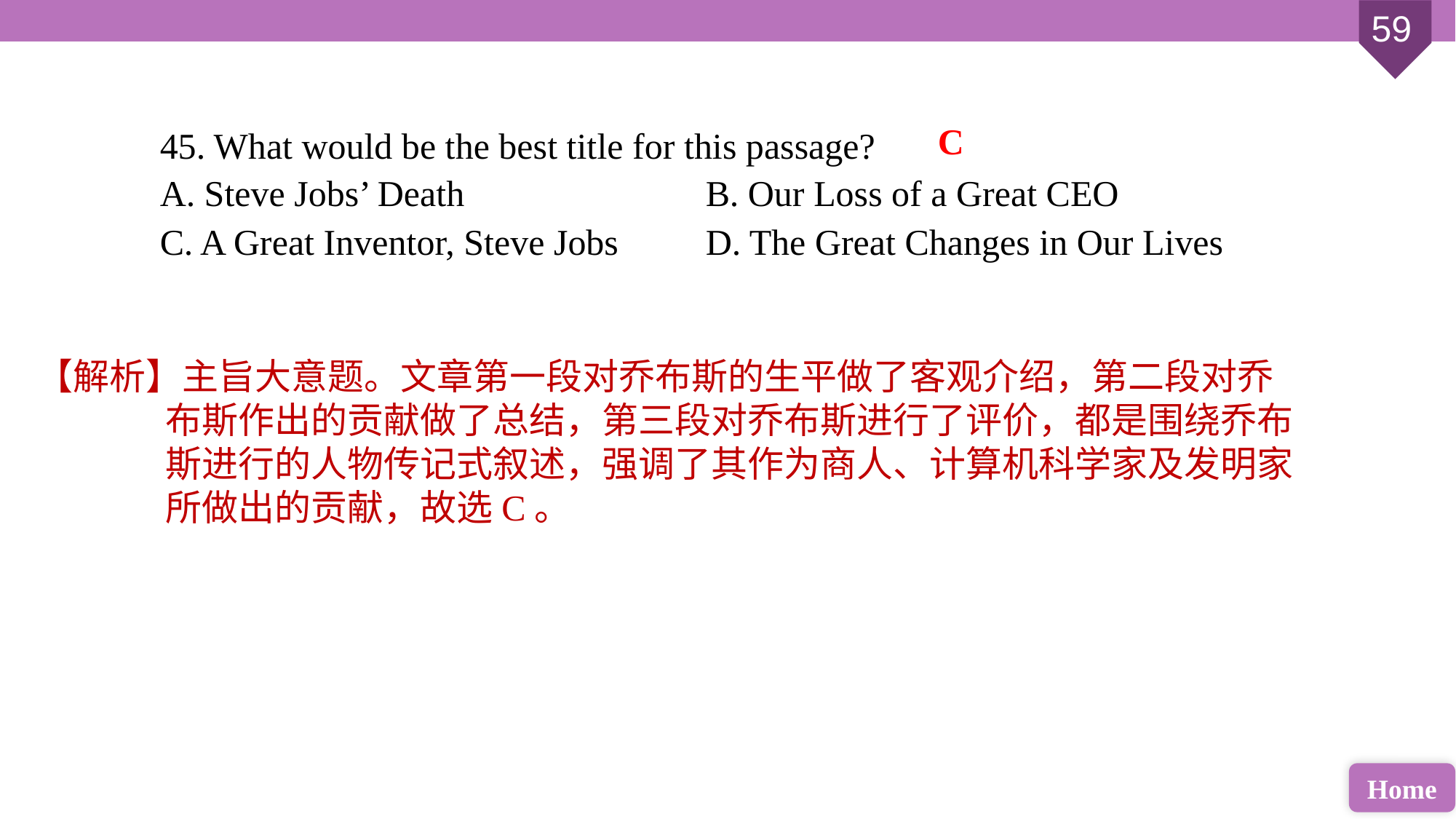

45. What would be the best title for this passage?
A. Steve Jobs’ Death 			B. Our Loss of a Great CEO
C. A Great Inventor, Steve Jobs 	D. The Great Changes in Our Lives
C
【解析】主旨大意题。文章第一段对乔布斯的生平做了客观介绍，第二段对乔布斯作出的贡献做了总结，第三段对乔布斯进行了评价，都是围绕乔布斯进行的人物传记式叙述，强调了其作为商人、计算机科学家及发明家所做出的贡献，故选C。